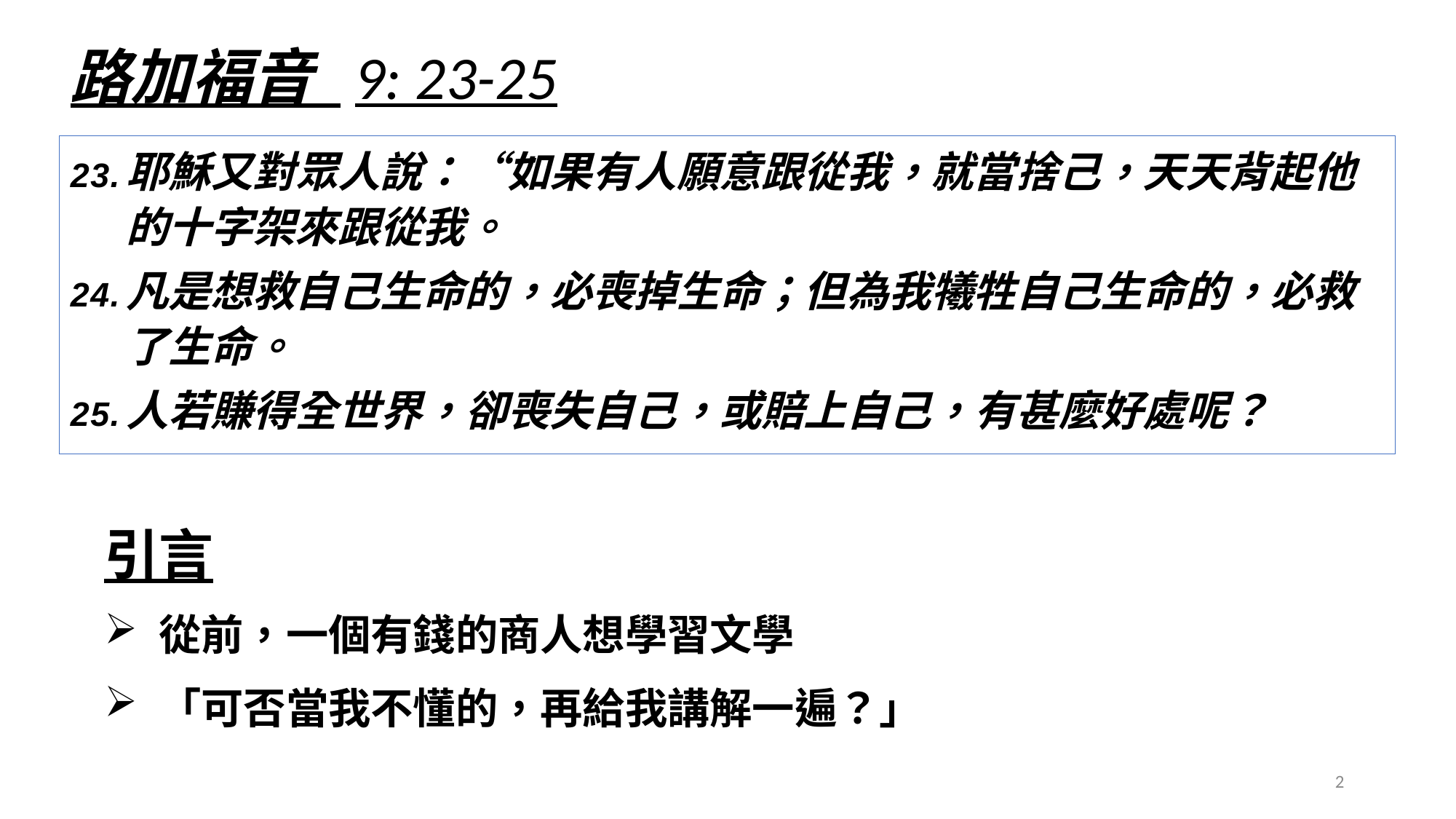

# 路加福音  9: 23-25
耶穌又對眾人說：“如果有人願意跟從我，就當捨己，天天背起他的十字架來跟從我。
凡是想救自己生命的，必喪掉生命；但為我犧牲自己生命的，必救了生命。
人若賺得全世界，卻喪失自己，或賠上自己，有甚麼好處呢？
引言
從前，一個有錢的商人想學習文學
「可否當我不懂的，再給我講解一遍？」
2